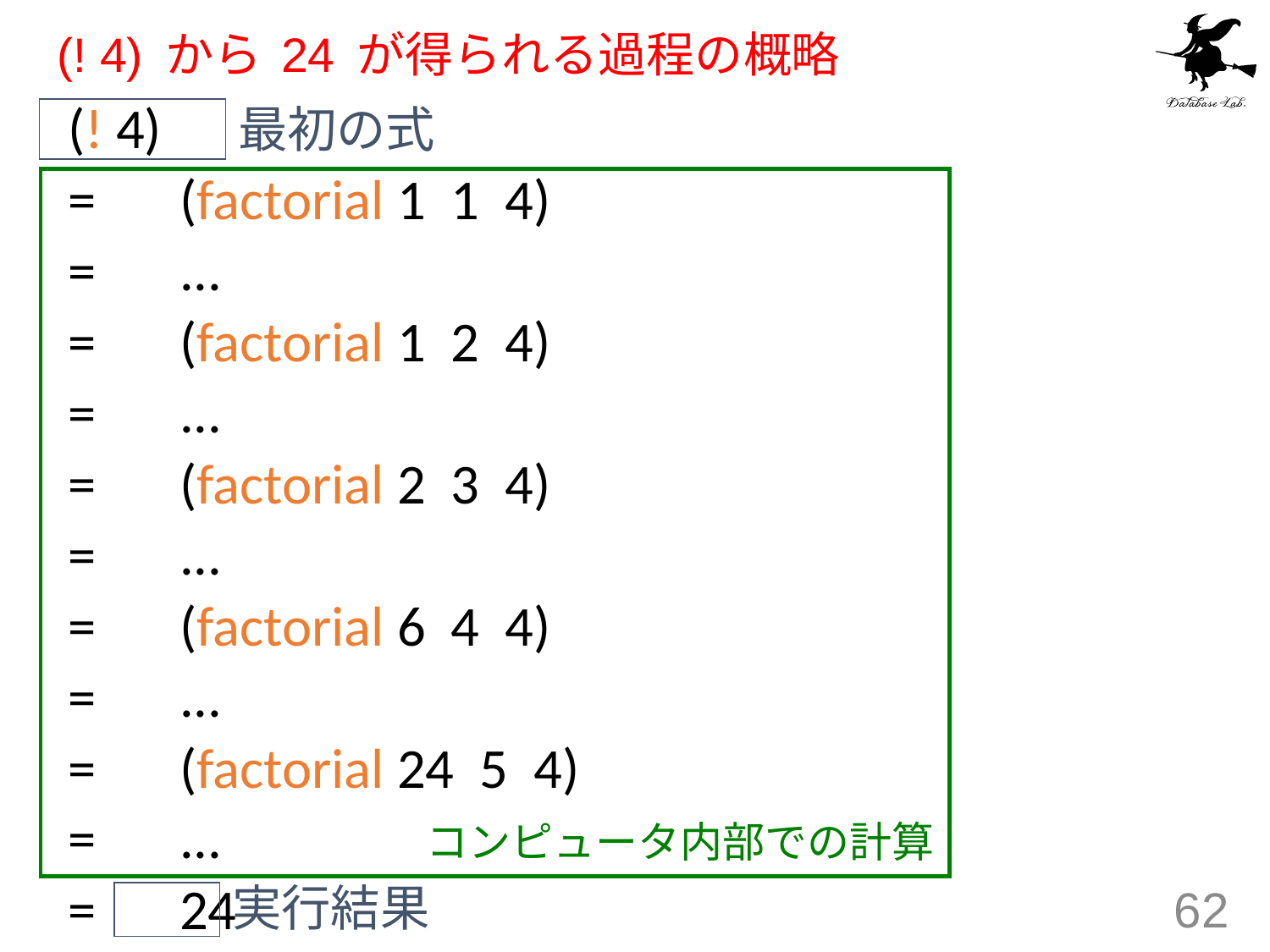

# (! 4) から 24 が得られる過程の概略
(! 4)
=　(factorial 1  1  4)
=　...
=　(factorial 1  2  4)
=　...
=　(factorial 2  3  4)
=　...
=　(factorial 6  4  4)
=　...
=　(factorial 24  5  4)
=　...
=　24
最初の式

コンピュータ内部での計算
実行結果
62